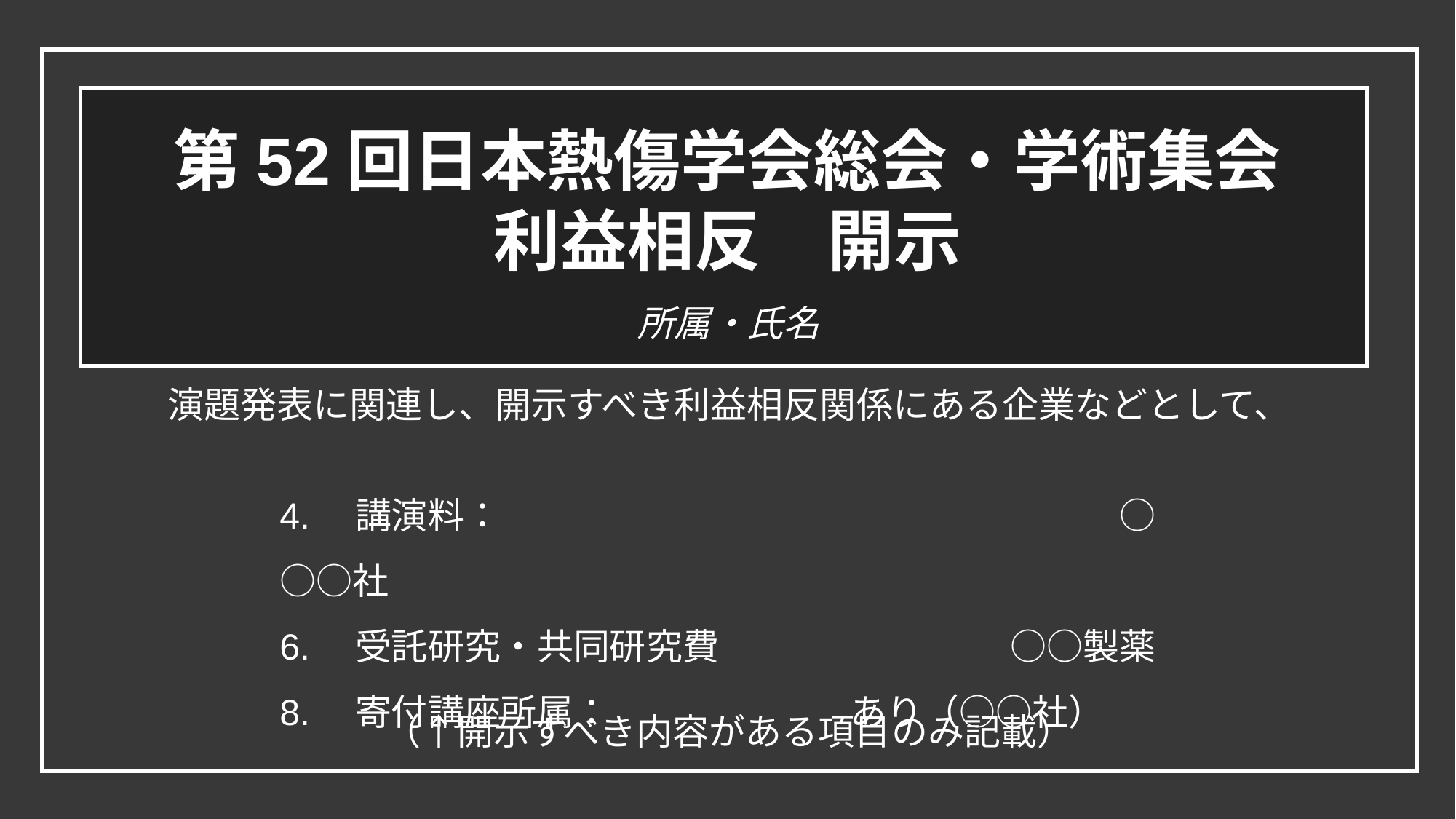

第52回日本熱傷学会総会・学術集会
利益相反　開示
所属・氏名
演題発表に関連し、開示すべき利益相反関係にある企業などとして、
4.　講演料：　　　　　　　　　　　　　　　　　○○○社
6.　受託研究・共同研究費　　　　　　　　○○製薬
8.　寄付講座所属：　                         あり（○○社）
（↑開示すべき内容がある項目のみ記載）